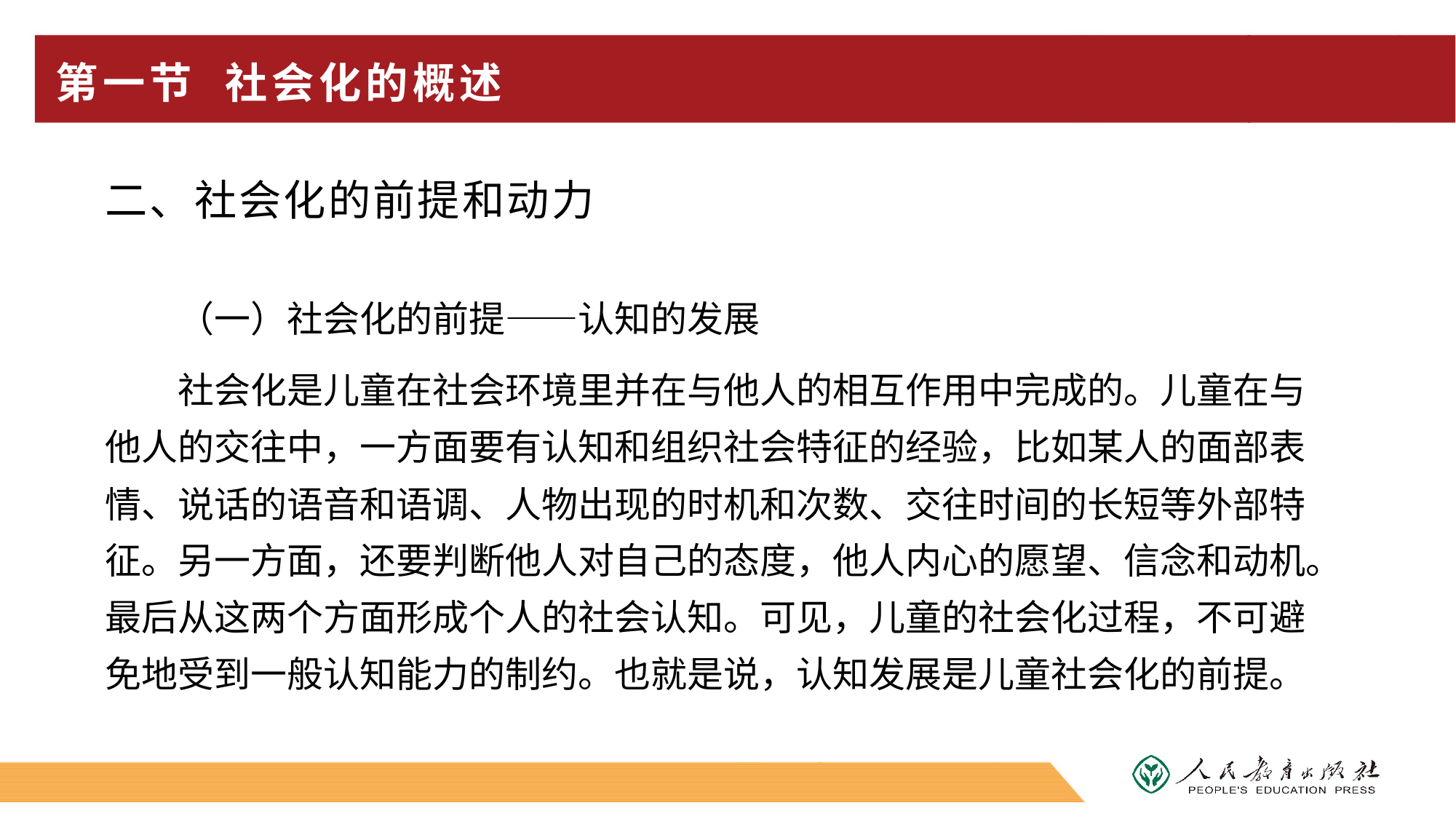

# 第一节  社会化的概述
二、社会化的前提和动力
（一）社会化的前提——认知的发展
社会化是儿童在社会环境里并在与他人的相互作用中完成的。儿童在与他人的交往中，一方面要有认知和组织社会特征的经验，比如某人的面部表情、说话的语音和语调、人物出现的时机和次数、交往时间的长短等外部特征。另一方面，还要判断他人对自己的态度，他人内心的愿望、信念和动机。最后从这两个方面形成个人的社会认知。可见，儿童的社会化过程，不可避免地受到一般认知能力的制约。也就是说，认知发展是儿童社会化的前提。